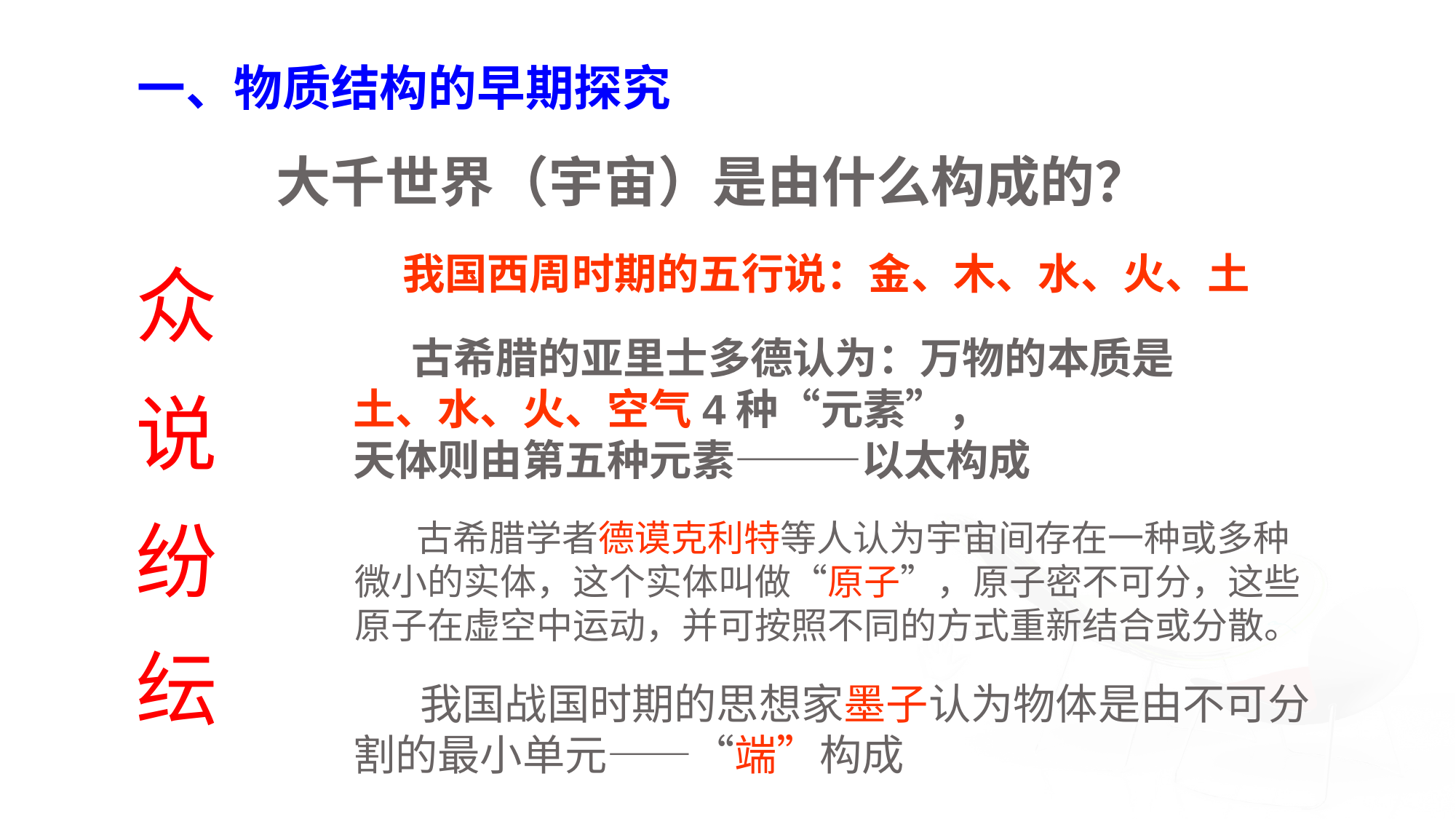

一、物质结构的早期探究
大千世界（宇宙）是由什么构成的？
众说纷纭
我国西周时期的五行说：金、木、水、火、土
     古希腊的亚里士多德认为：万物的本质是
土、水、火、空气4种“元素”，
天体则由第五种元素———以太构成
         古希腊学者德谟克利特等人认为宇宙间存在一种或多种微小的实体，这个实体叫做“原子”，原子密不可分，这些原子在虚空中运动，并可按照不同的方式重新结合或分散。
      我国战国时期的思想家墨子认为物体是由不可分割的最小单元——“端”构成